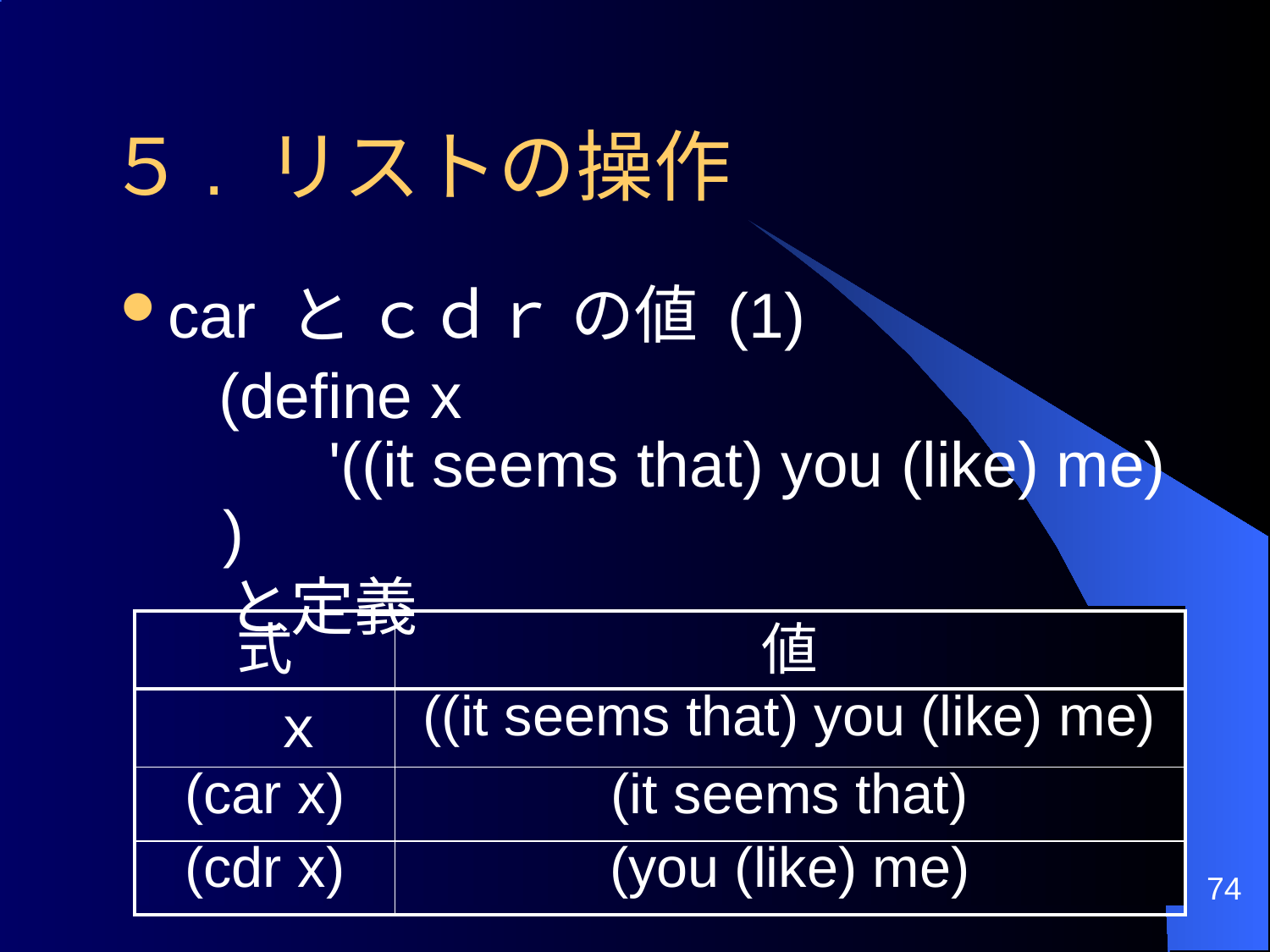

５. リストの操作
car と ｃｄｒ の値 (1)
  (define x
      '((it seems that) you (like) me) )
  と定義

| 式 | 値 |
| --- | --- |
| ｘ | ((it seems that) you (like) me) |
| (car x) | (it seems that) |
| (cdr x) | (you (like) me) |
74